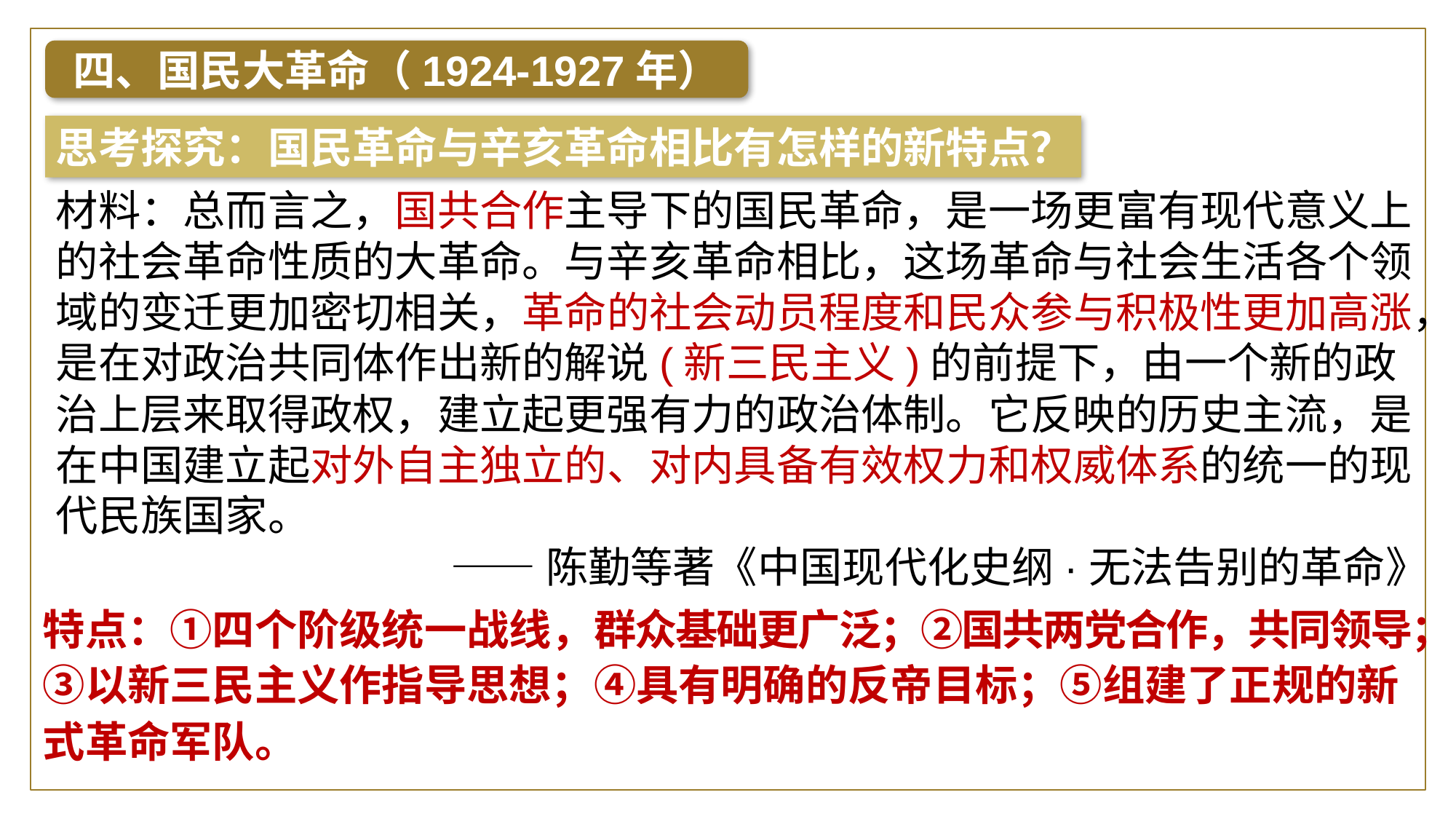

四、国民大革命（1924-1927年）
思考探究：国民革命与辛亥革命相比有怎样的新特点？
材料：总而言之，国共合作主导下的国民革命，是一场更富有现代意义上的社会革命性质的大革命。与辛亥革命相比，这场革命与社会生活各个领域的变迁更加密切相关，革命的社会动员程度和民众参与积极性更加高涨，是在对政治共同体作出新的解说(新三民主义)的前提下，由一个新的政治上层来取得政权，建立起更强有力的政治体制。它反映的历史主流，是在中国建立起对外自主独立的、对内具备有效权力和权威体系的统一的现代民族国家。
    ——陈勤等著《中国现代化史纲·无法告别的革命》
特点：①四个阶级统一战线，群众基础更广泛；②国共两党合作，共同领导；③以新三民主义作指导思想；④具有明确的反帝目标；⑤组建了正规的新式革命军队。